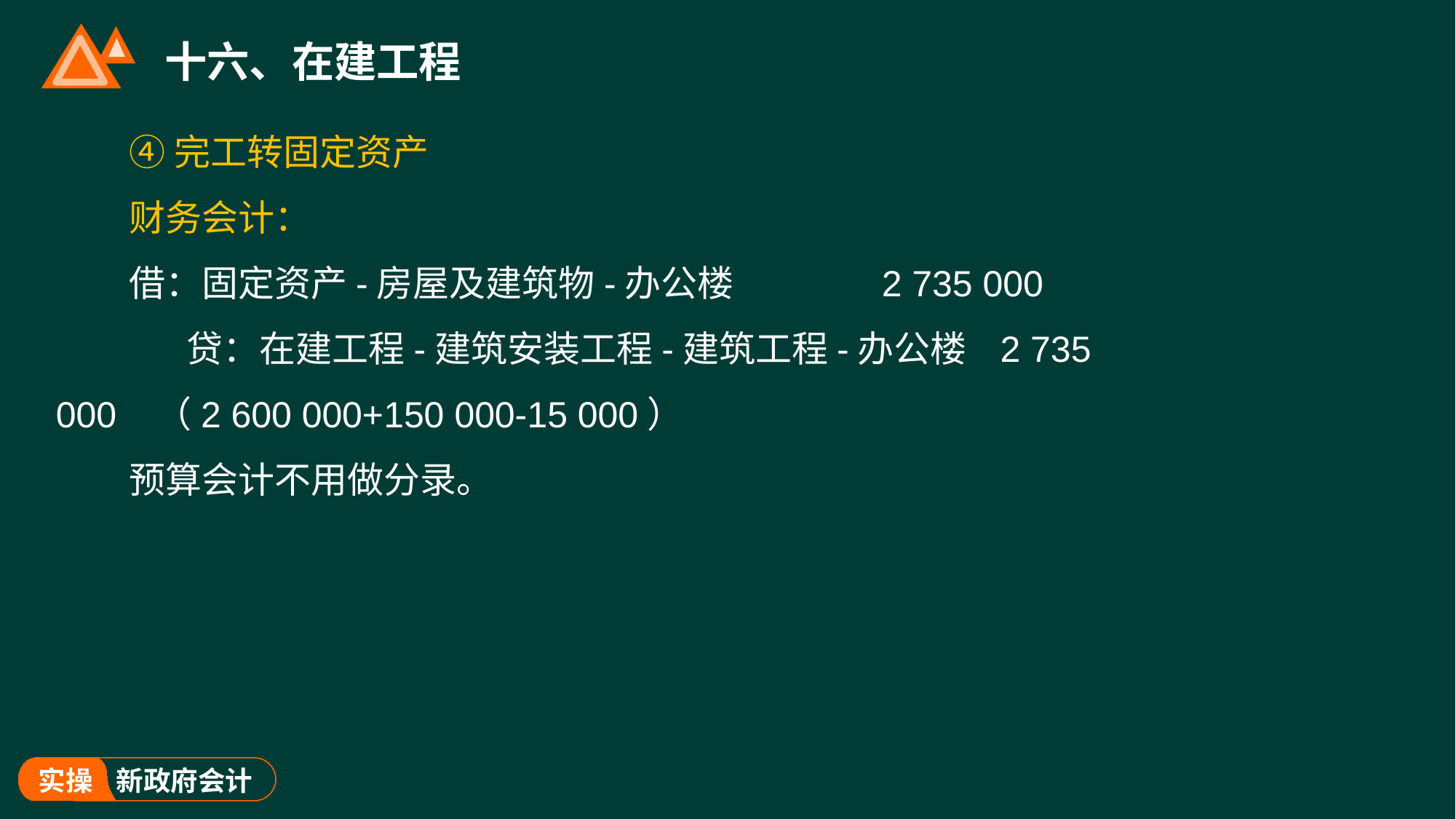

# 十六、在建工程
④完工转固定资产
财务会计：
借：固定资产-房屋及建筑物-办公楼                 2 735 000
      贷：在建工程-建筑安装工程-建筑工程-办公楼   2 735 000   （2 600 000+150 000-15 000）
预算会计不用做分录。